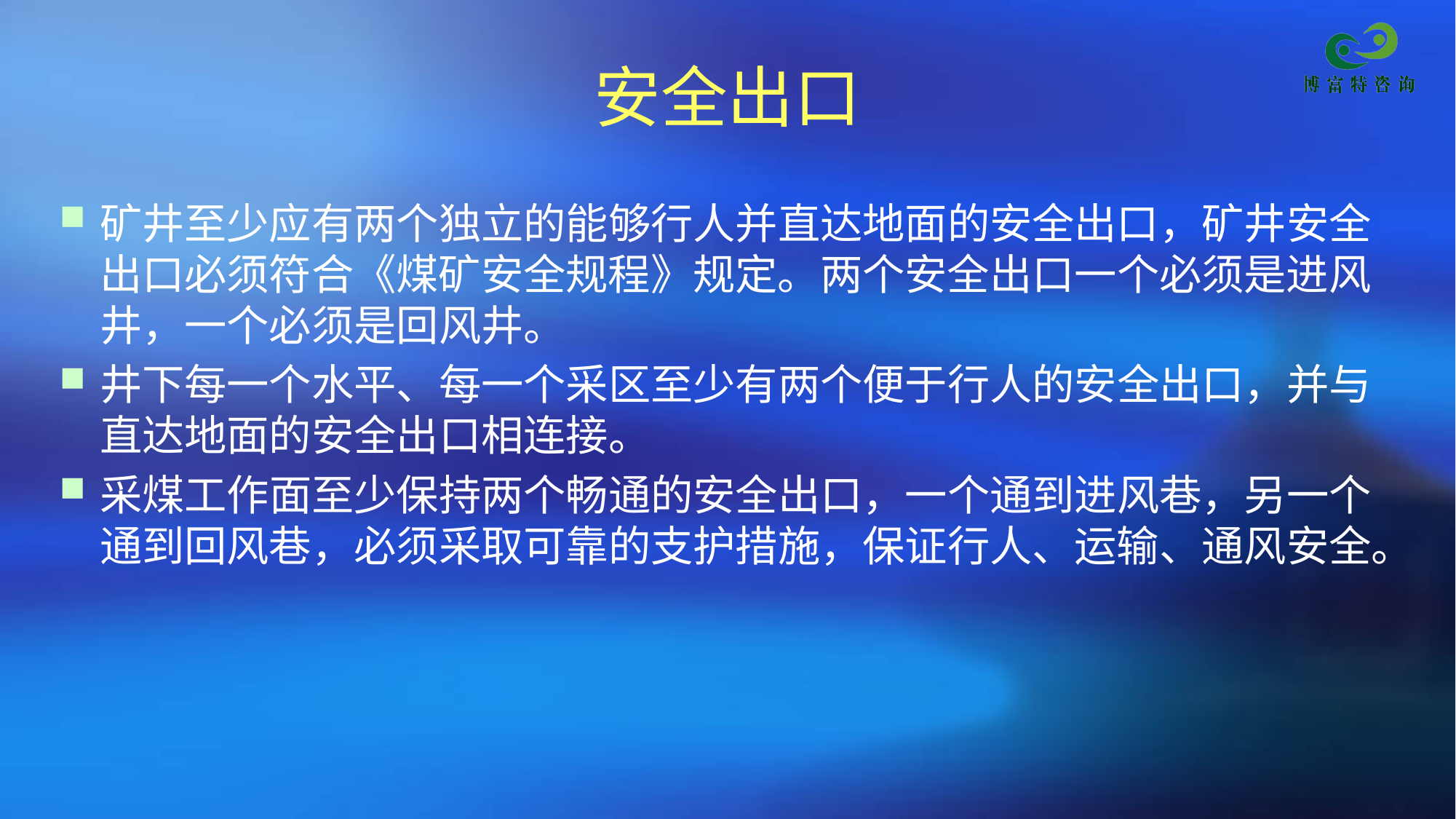

# 安全出口
矿井至少应有两个独立的能够行人并直达地面的安全出口，矿井安全出口必须符合《煤矿安全规程》规定。两个安全出口一个必须是进风井，一个必须是回风井。
井下每一个水平、每一个采区至少有两个便于行人的安全出口，并与直达地面的安全出口相连接。
采煤工作面至少保持两个畅通的安全出口，一个通到进风巷，另一个通到回风巷，必须采取可靠的支护措施，保证行人、运输、通风安全。